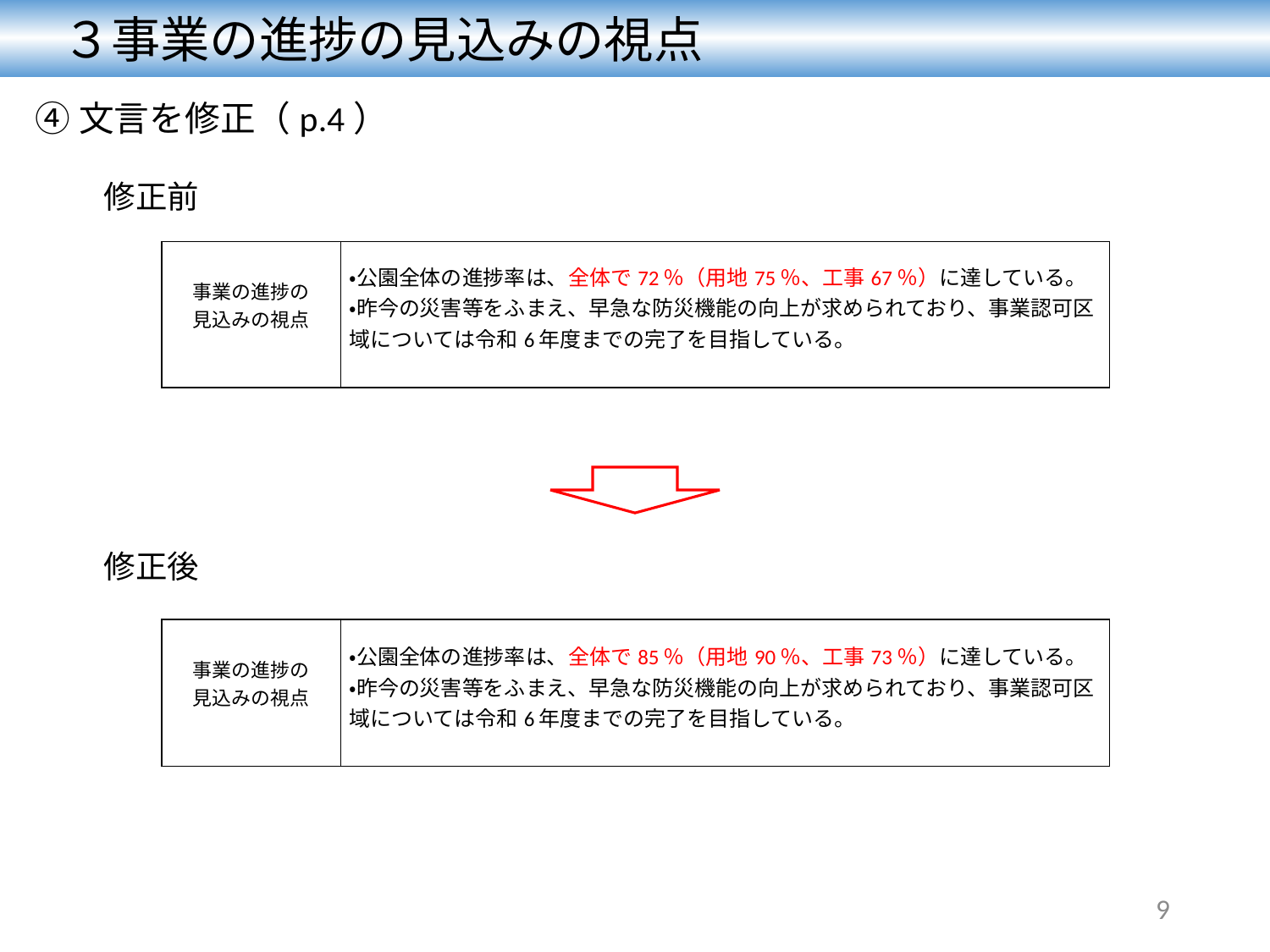

３事業の進捗の見込みの視点
④文言を修正（p.4）
修正前
| 事業の進捗の 見込みの視点 | ・公園全体の進捗率は、全体で72％（用地75％、工事67％）に達している。 ・昨今の災害等をふまえ、早急な防災機能の向上が求められており、事業認可区域については令和6年度までの完了を目指している。 |
| --- | --- |

修正後
| 事業の進捗の 見込みの視点 | ・公園全体の進捗率は、全体で85％（用地90％、工事73％）に達している。 ・昨今の災害等をふまえ、早急な防災機能の向上が求められており、事業認可区域については令和6年度までの完了を目指している。 |
| --- | --- |
9